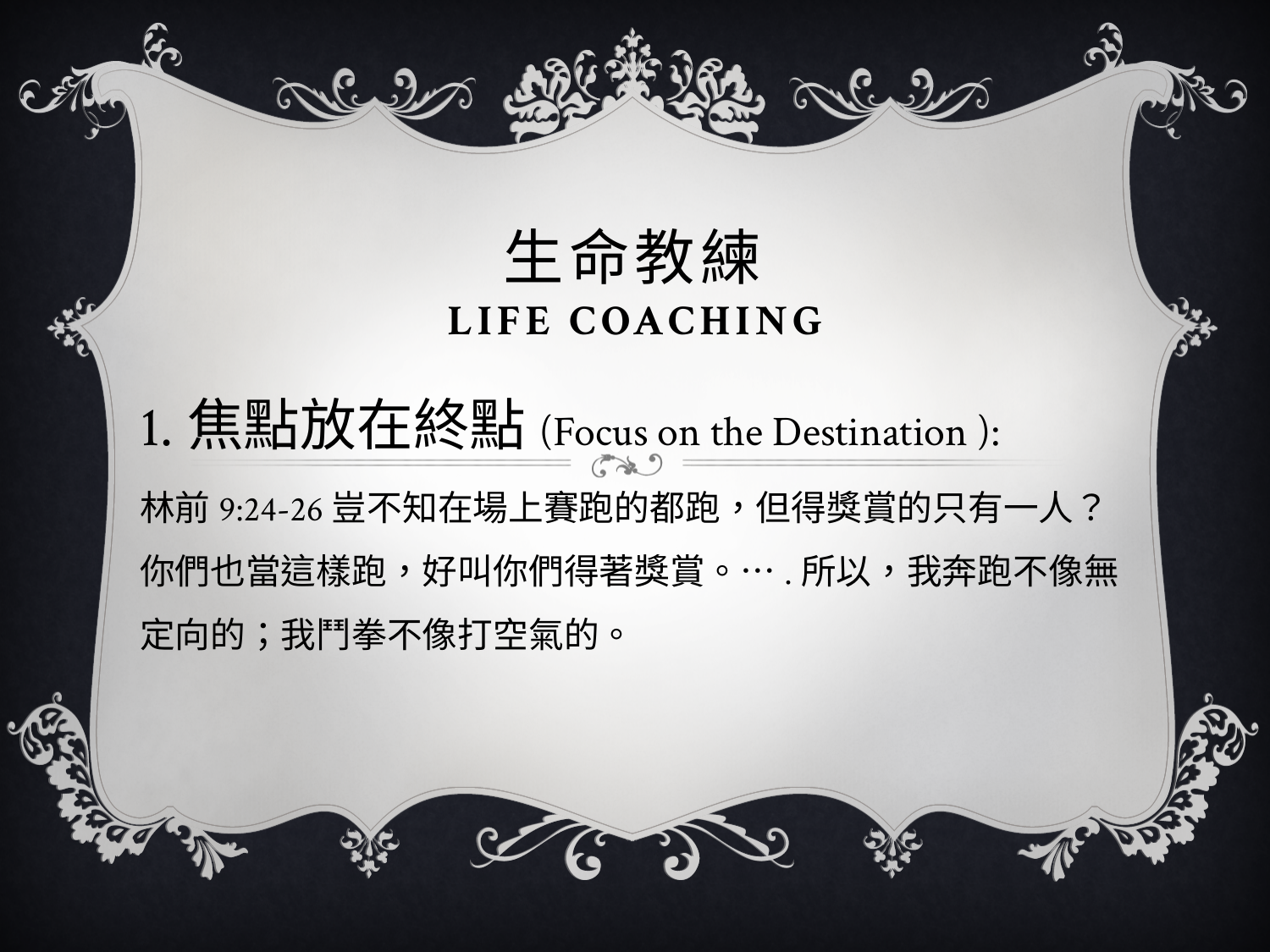

# 生命教練 Life coaching
1.焦點放在終點(Focus on the Destination ):
林前9:24-26豈不知在場上賽跑的都跑，但得獎賞的只有一人？你們也當這樣跑，好叫你們得著獎賞。….所以，我奔跑不像無定向的；我鬥拳不像打空氣的。